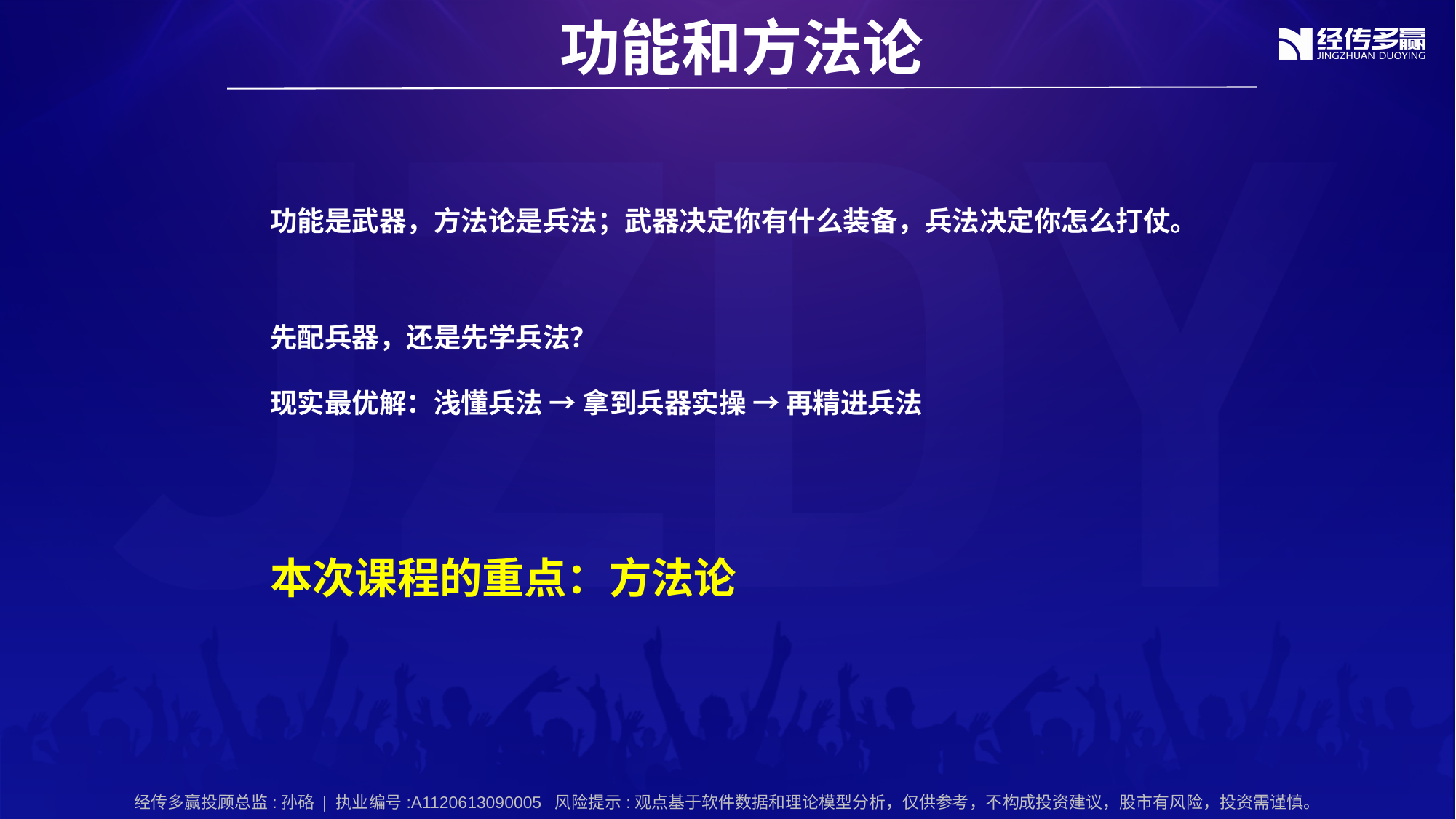

功能和方法论
功能是武器，方法论是兵法；武器决定你有什么装备，兵法决定你怎么打仗。
先配兵器，还是先学兵法？

现实最优解：浅懂兵法 → 拿到兵器实操 → 再精进兵法
本次课程的重点：方法论